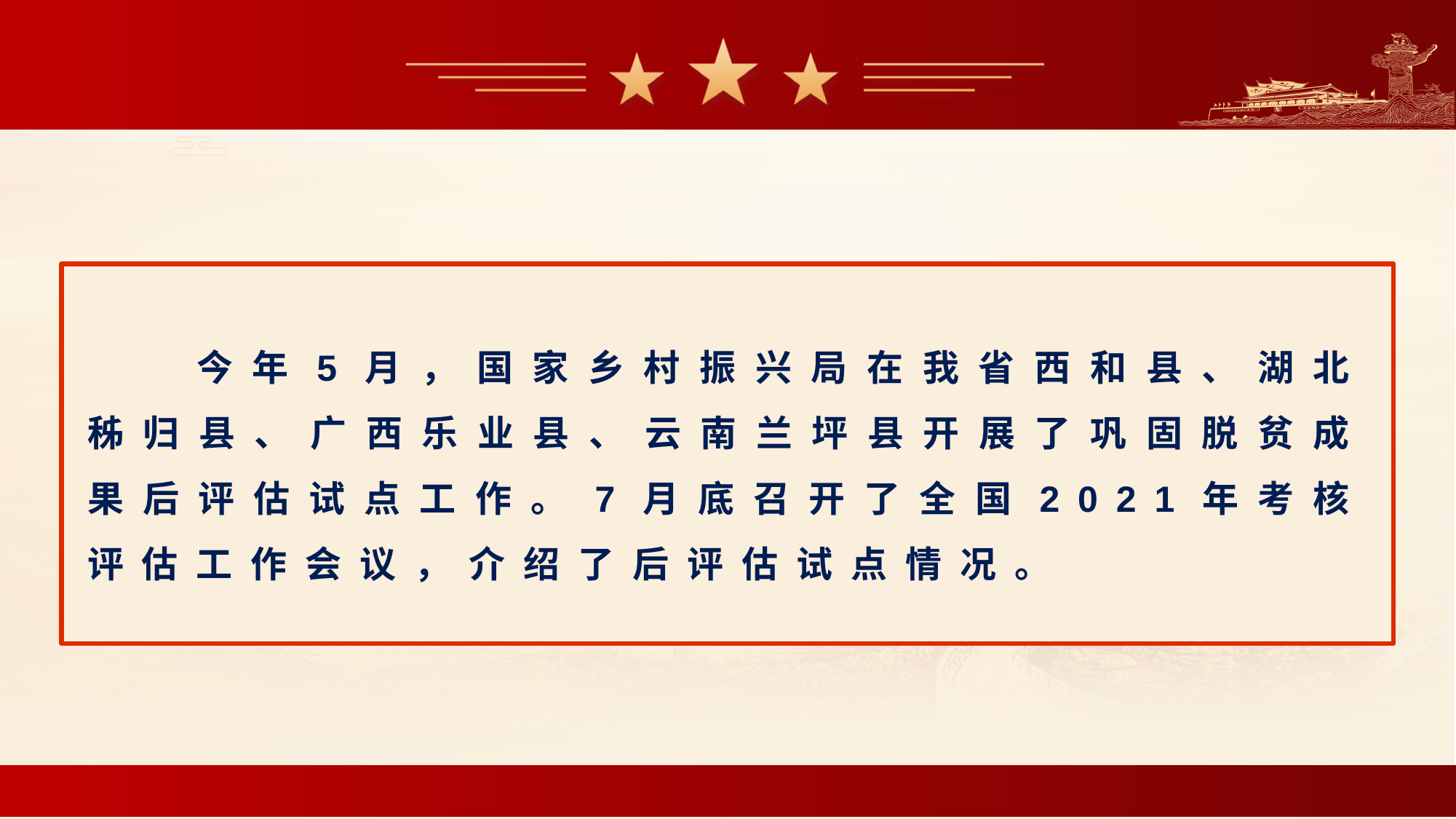

今年5月，国家乡村振兴局在我省西和县、湖北秭归县、广西乐业县、云南兰坪县开展了巩固脱贫成果后评估试点工作。7月底召开了全国2021年考核评估工作会议，介绍了后评估试点情况。